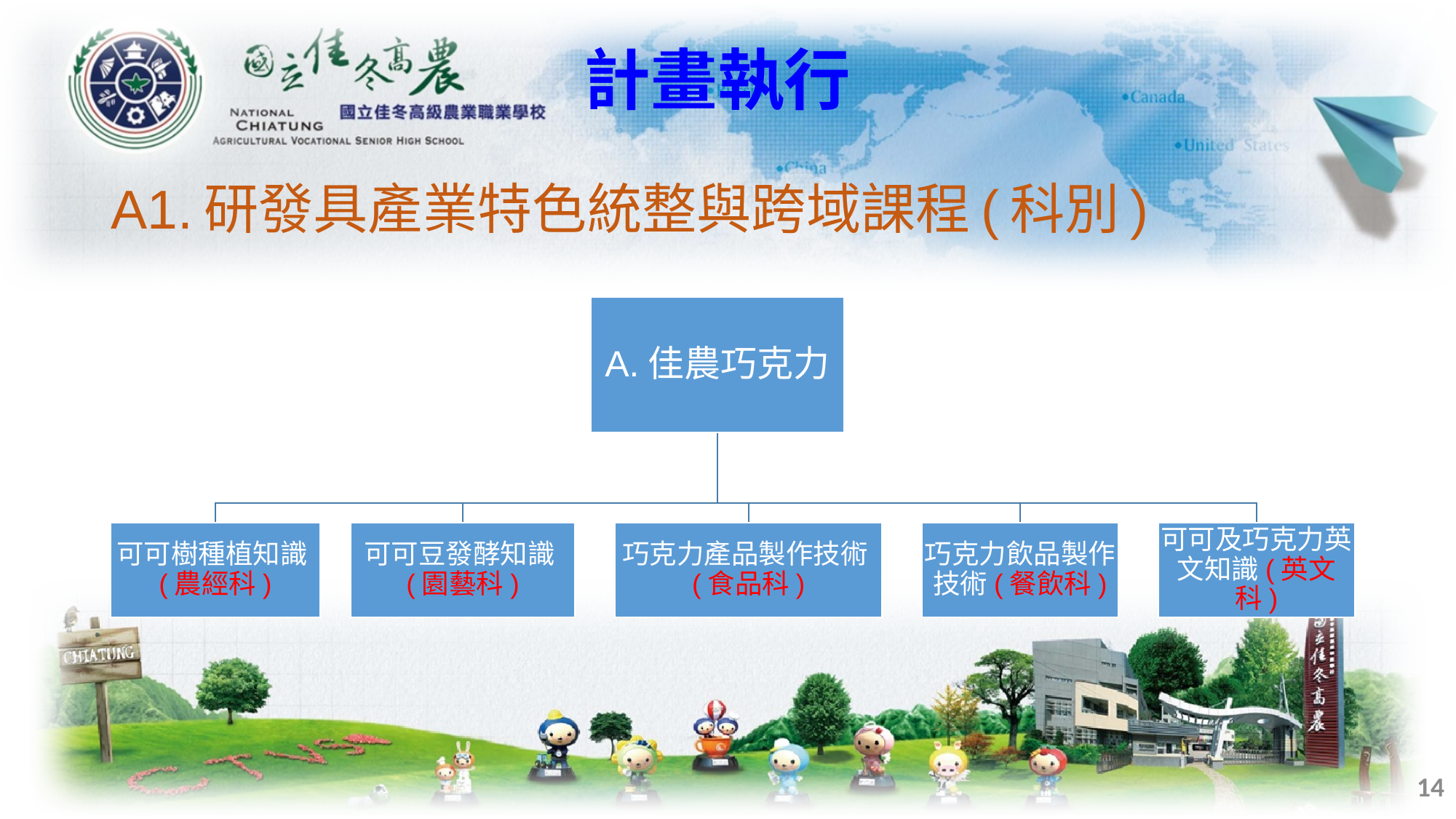

計畫執行
# A1.研發具產業特色統整與跨域課程(科別)
A.佳農巧克力
可可樹種植知識(農經科)
可可豆發酵知識(園藝科)
巧克力產品製作技術(食品科)
巧克力飲品製作技術(餐飲科)
可可及巧克力英文知識(英文科)
14